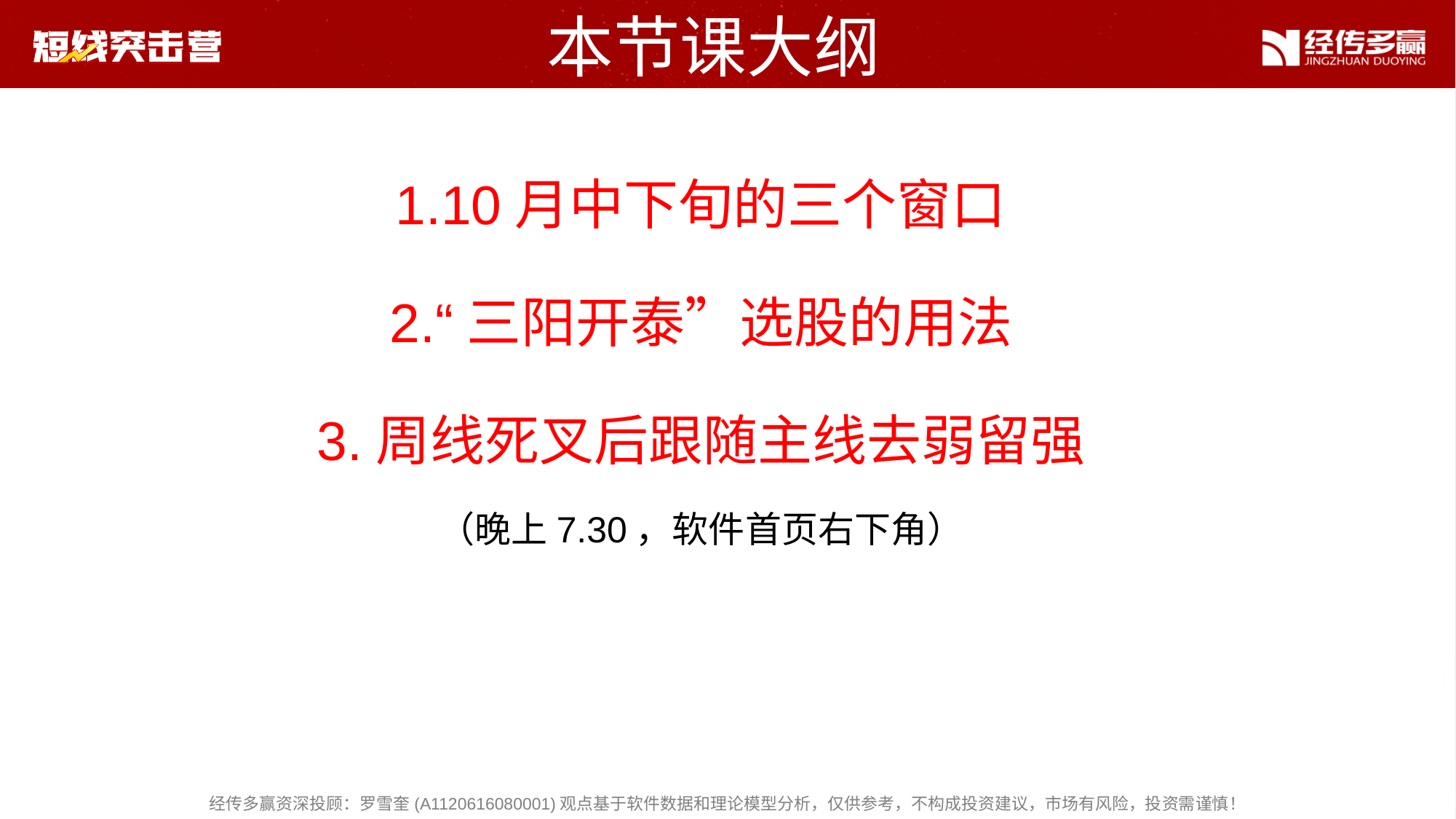

本节课大纲
1.10月中下旬的三个窗口
2.“三阳开泰”选股的用法
3.周线死叉后跟随主线去弱留强
（晚上7.30，软件首页右下角）